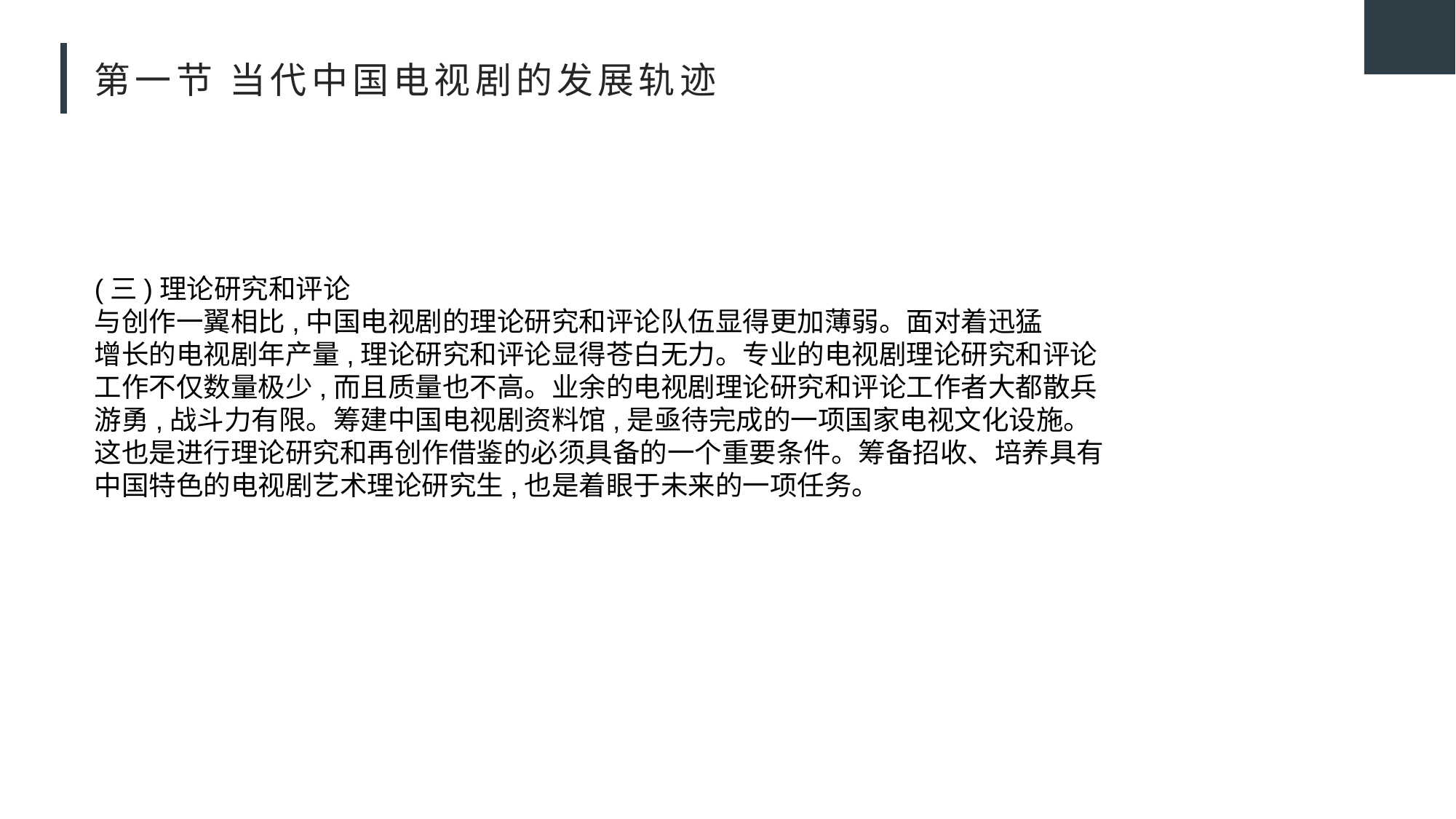

# 第一节 当代中国电视剧的发展轨迹
(三)理论研究和评论
与创作一翼相比,中国电视剧的理论研究和评论队伍显得更加薄弱。面对着迅猛
增长的电视剧年产量,理论研究和评论显得苍白无力。专业的电视剧理论研究和评论
工作不仅数量极少,而且质量也不高。业余的电视剧理论研究和评论工作者大都散兵
游勇,战斗力有限。筹建中国电视剧资料馆,是亟待完成的一项国家电视文化设施。
这也是进行理论研究和再创作借鉴的必须具备的一个重要条件。筹备招收、培养具有
中国特色的电视剧艺术理论研究生,也是着眼于未来的一项任务。